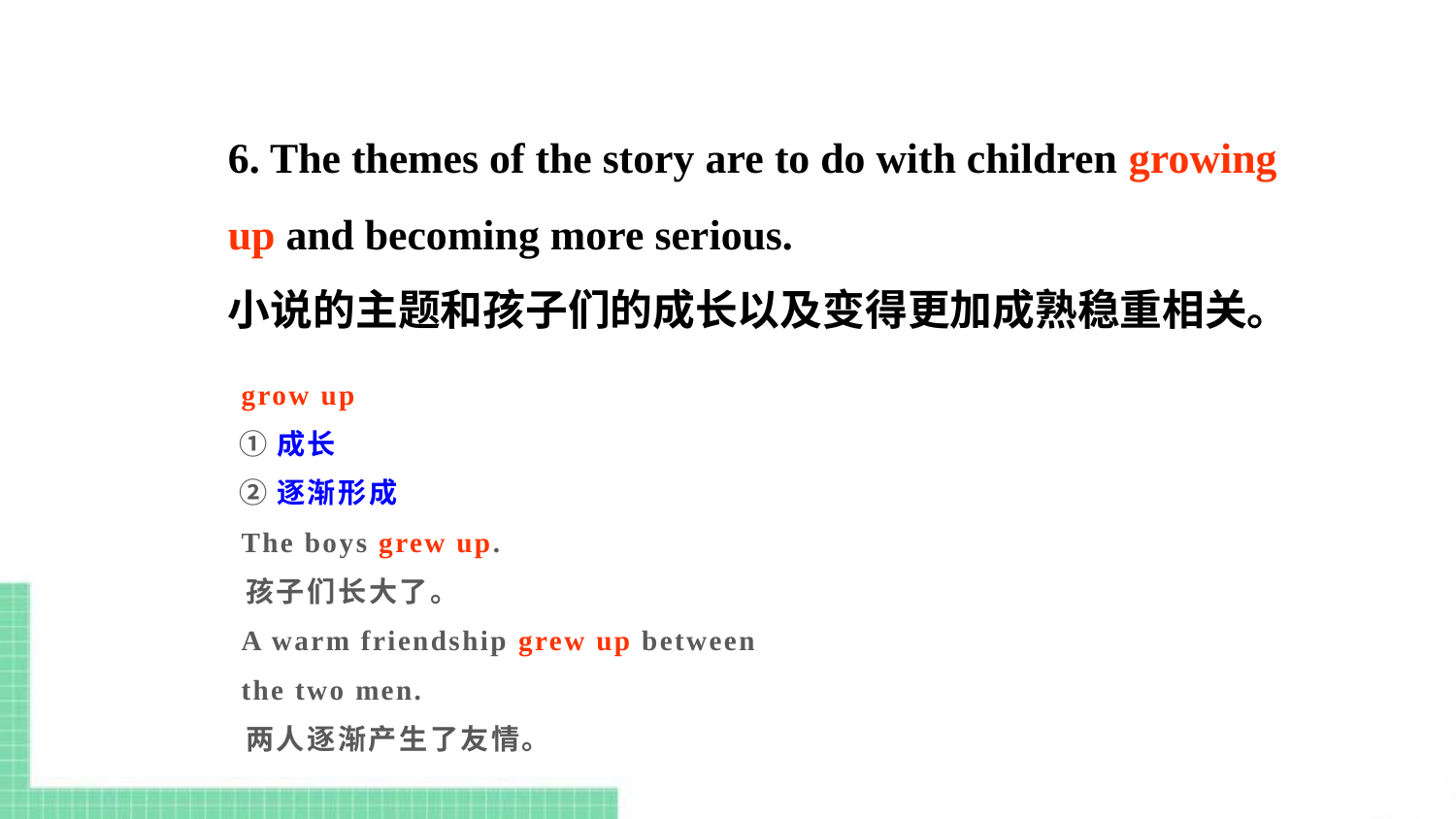

6. The themes of the story are to do with children growing up and becoming more serious.
小说的主题和孩子们的成长以及变得更加成熟稳重相关。
    grow up
    ①成长
    ②逐渐形成
    The boys grew up.
    孩子们长大了。
    A warm friendship grew up between
    the two men.
    两人逐渐产生了友情。